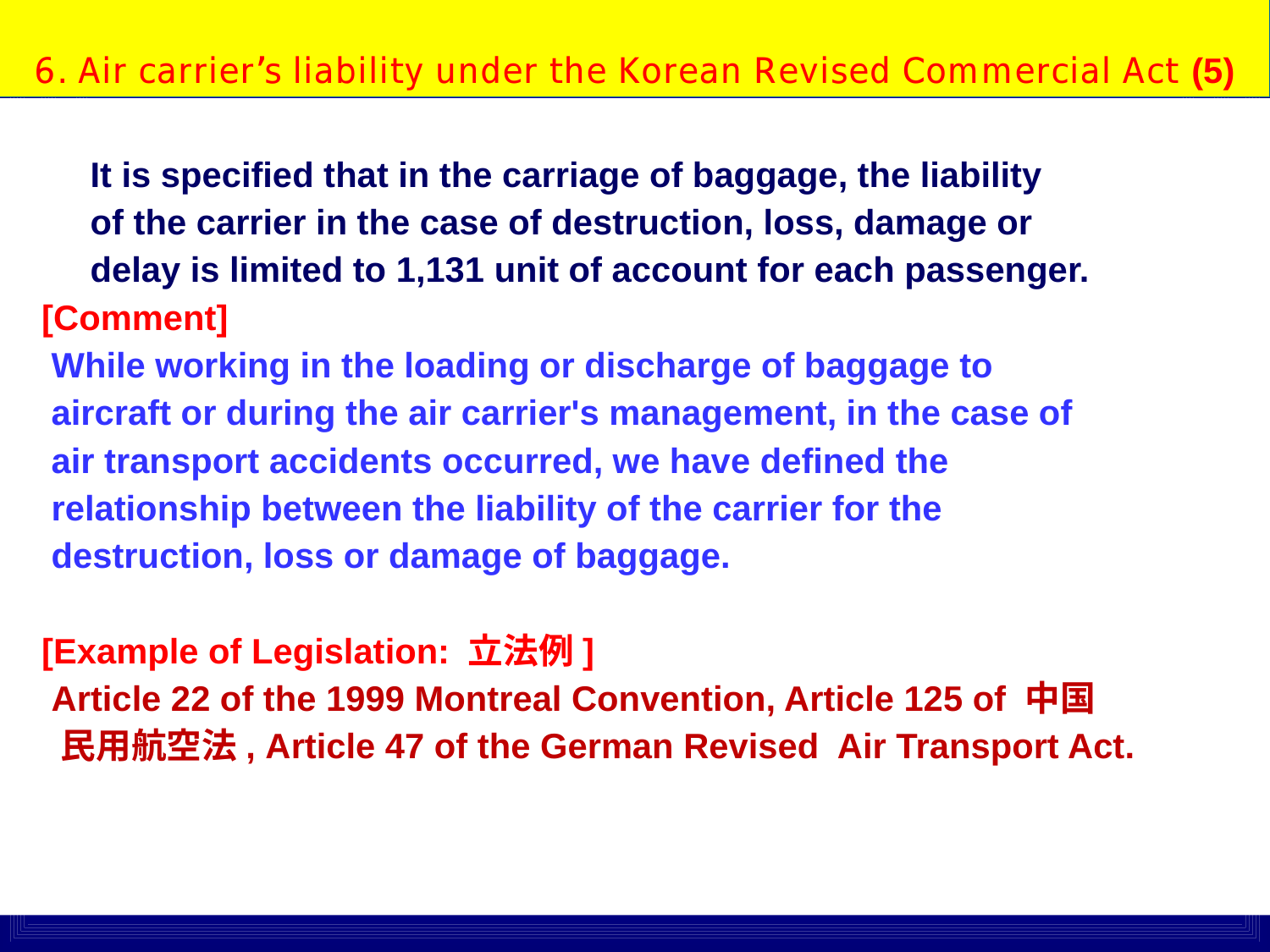

6. Air carrier’s liability under the Korean Revised Commercial Act (5)

        It is specified that in the carriage of baggage, the liability
        of the carrier in the case of destruction, loss, damage or
        delay is limited to 1,131 unit of account for each passenger.
   [Comment]
    While working in the loading or discharge of baggage to
    aircraft or during the air carrier's management, in the case of
    air transport accidents occurred, we have defined the
    relationship between the liability of the carrier for the
    destruction, loss or damage of baggage.

   [Example of Legislation: 立法例]
    Article 22 of the 1999 Montreal Convention, Article 125 of 中国
    民用航空法, Article 47 of the German Revised  Air Transport Act.

57